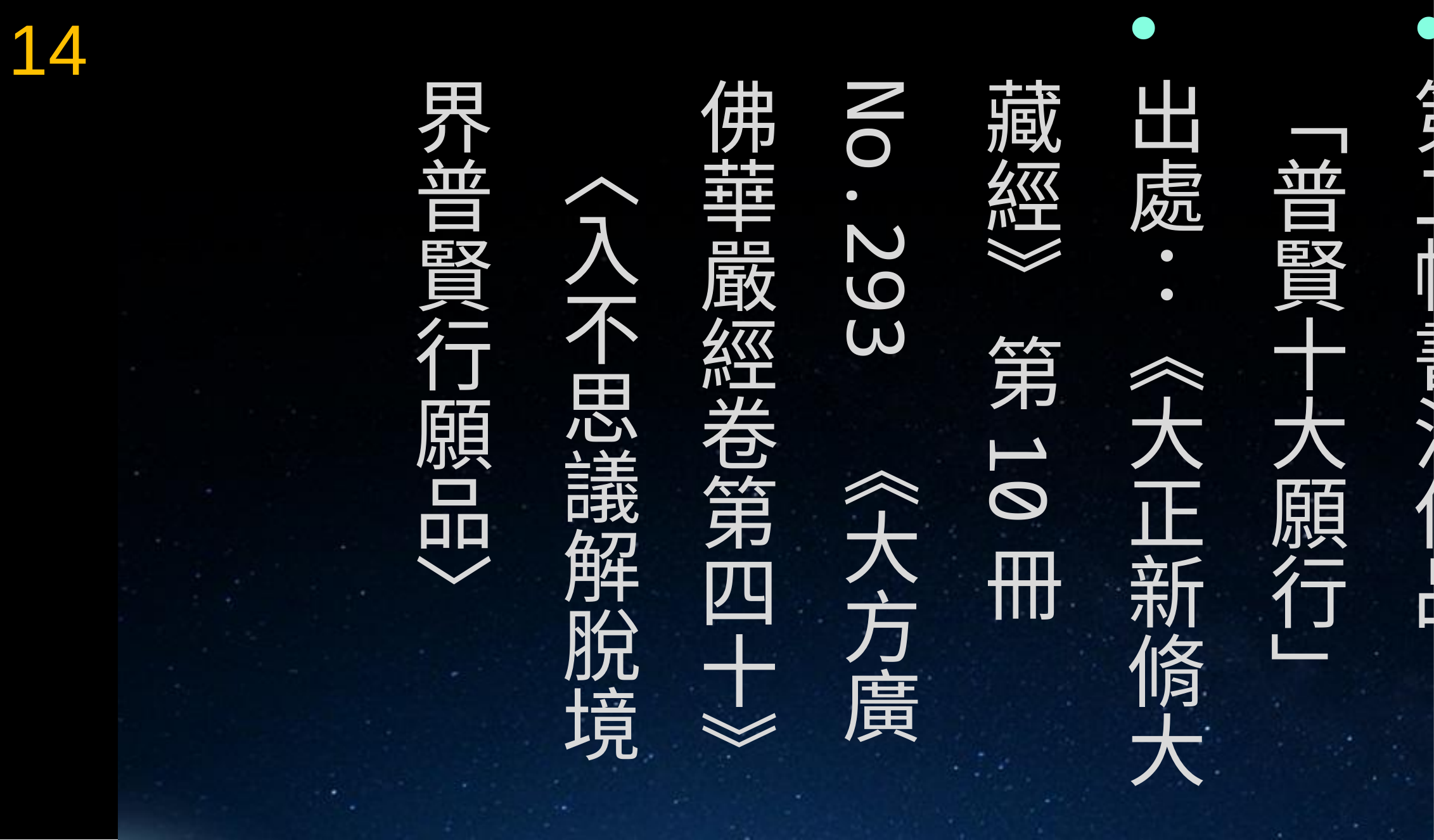

14
第二幅書法作品        「普賢十大願行」
出處：《大正新脩大藏經》 第10冊 No.293 《大方廣佛華嚴經卷第四十》     〈入不思議解脫境界普賢行願品〉